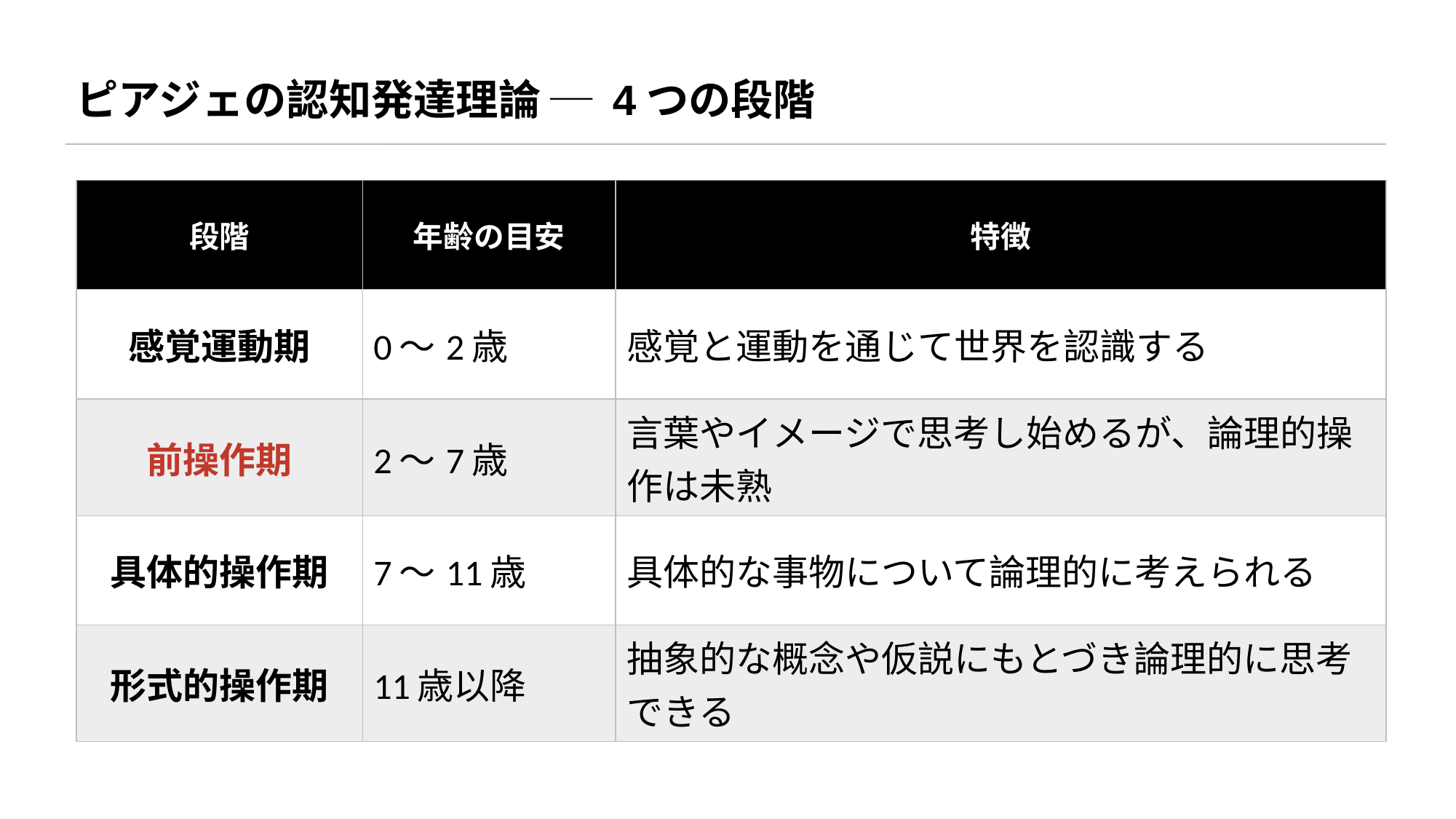

ピアジェの認知発達理論 ─ 4つの段階

| 段階 | 年齢の目安 | 特徴 |
| --- | --- | --- |
| 感覚運動期 | 0〜2歳 | 感覚と運動を通じて世界を認識する |
| 前操作期 | 2〜7歳 | 言葉やイメージで思考し始めるが、論理的操作は未熟 |
| 具体的操作期 | 7〜11歳 | 具体的な事物について論理的に考えられる |
| 形式的操作期 | 11歳以降 | 抽象的な概念や仮説にもとづき論理的に思考できる |